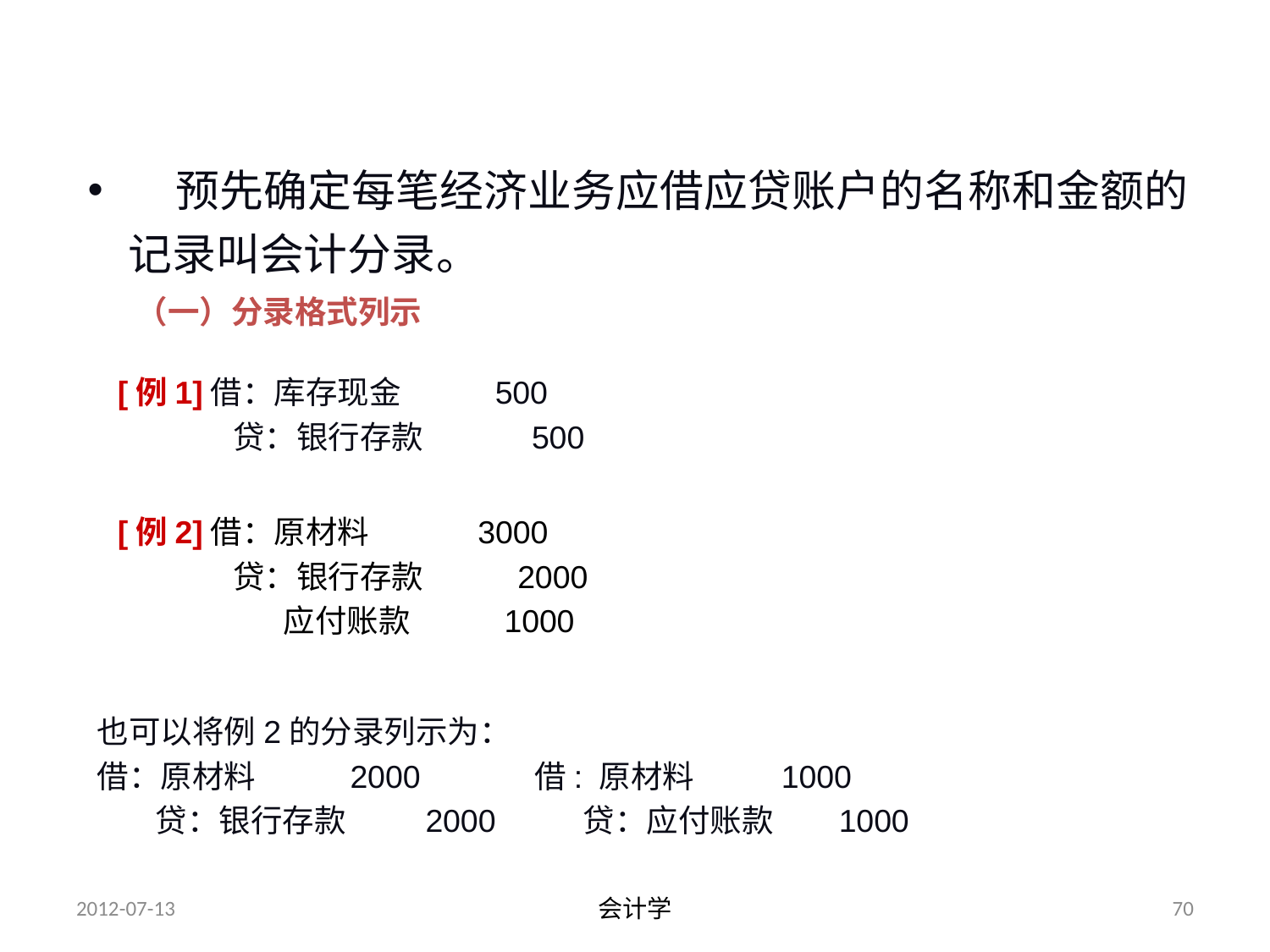

# 三、会计分录
    预先确定每笔经济业务应借应贷账户的名称和金额的记录叫会计分录。
（一）分录格式列示
[例1]借：库存现金            500
               贷：银行存款              500
[例2]借：原材料              3000
               贷：银行存款            2000
                      应付账款            1000
也可以将例2的分录列示为：
借：原材料            2000            借: 原材料           1000
       贷：银行存款          2000         贷：应付账款        1000
2012-07-13
会计学
70